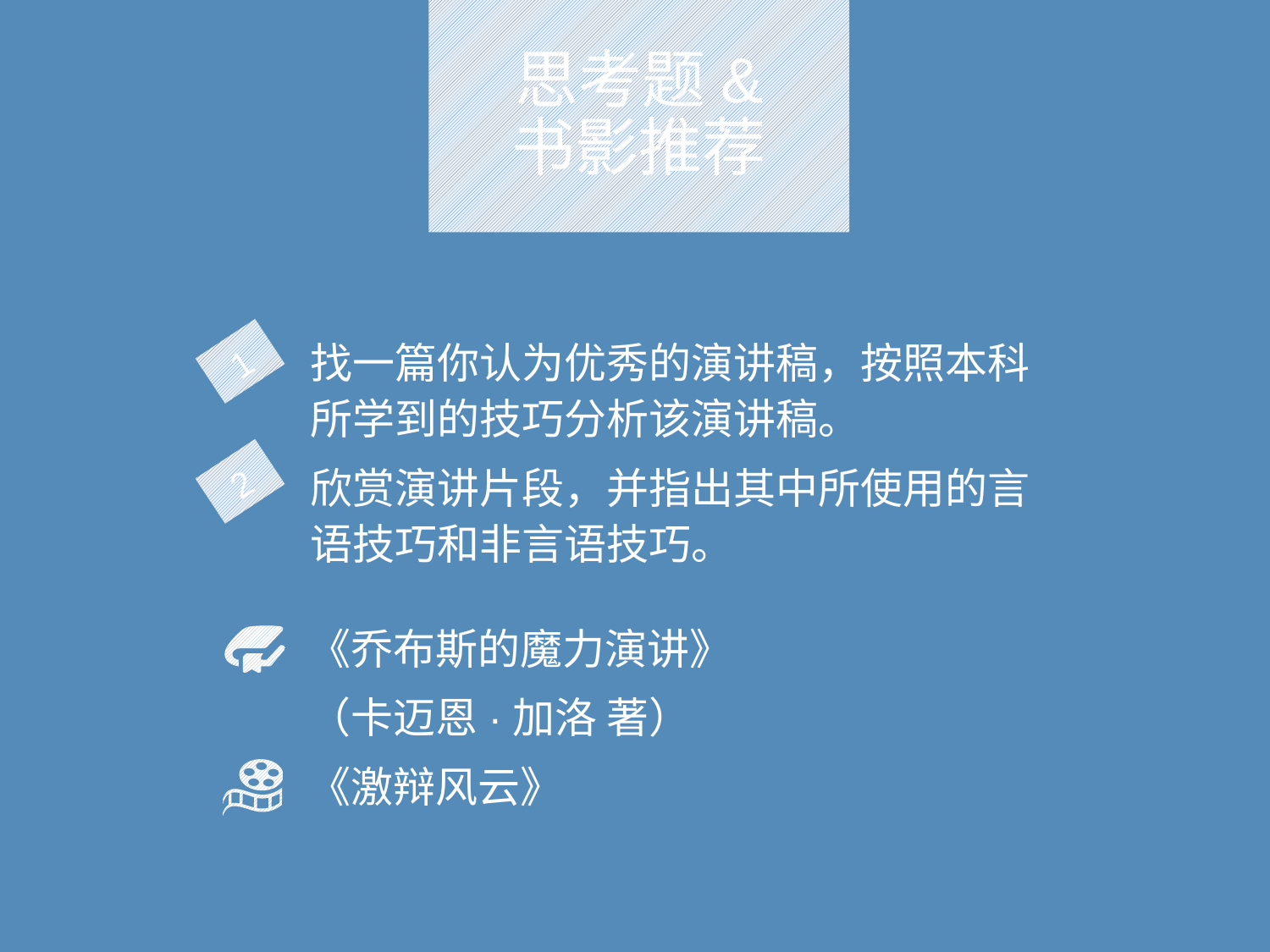

# 思考题& 书影推荐
找一篇你认为优秀的演讲稿，按照本科所学到的技巧分析该演讲稿。
欣赏演讲片段，并指出其中所使用的言语技巧和非言语技巧。
1
2
《乔布斯的魔力演讲》
（卡迈恩·加洛 著）
《激辩风云》